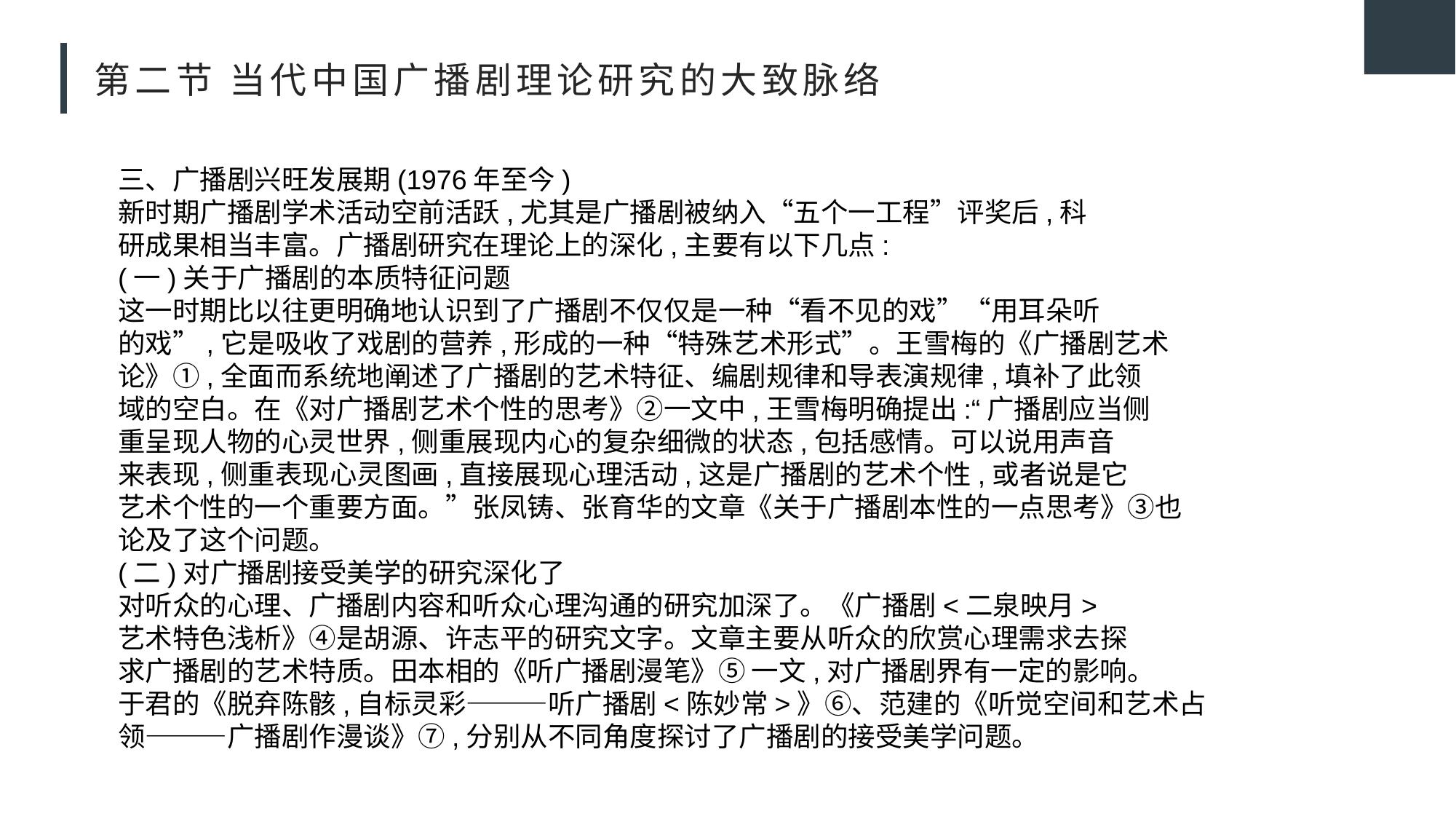

# 第二节 当代中国广播剧理论研究的大致脉络

三、广播剧兴旺发展期(1976年至今)
新时期广播剧学术活动空前活跃,尤其是广播剧被纳入“五个一工程”评奖后,科
研成果相当丰富。广播剧研究在理论上的深化,主要有以下几点:
(一)关于广播剧的本质特征问题
这一时期比以往更明确地认识到了广播剧不仅仅是一种“看不见的戏”“用耳朵听
的戏”,它是吸收了戏剧的营养,形成的一种“特殊艺术形式”。王雪梅的《广播剧艺术
论》①,全面而系统地阐述了广播剧的艺术特征、编剧规律和导表演规律,填补了此领
域的空白。在《对广播剧艺术个性的思考》②一文中,王雪梅明确提出:“广播剧应当侧
重呈现人物的心灵世界,侧重展现内心的复杂细微的状态,包括感情。可以说用声音
来表现,侧重表现心灵图画,直接展现心理活动,这是广播剧的艺术个性,或者说是它
艺术个性的一个重要方面。”张凤铸、张育华的文章《关于广播剧本性的一点思考》③也
论及了这个问题。
(二)对广播剧接受美学的研究深化了
对听众的心理、广播剧内容和听众心理沟通的研究加深了。《广播剧<二泉映月>
艺术特色浅析》④是胡源、许志平的研究文字。文章主要从听众的欣赏心理需求去探
求广播剧的艺术特质。田本相的《听广播剧漫笔》⑤ 一文,对广播剧界有一定的影响。
于君的《脱弃陈骸,自标灵彩———听广播剧<陈妙常>》⑥、范建的《听觉空间和艺术占
领———广播剧作漫谈》⑦,分别从不同角度探讨了广播剧的接受美学问题。